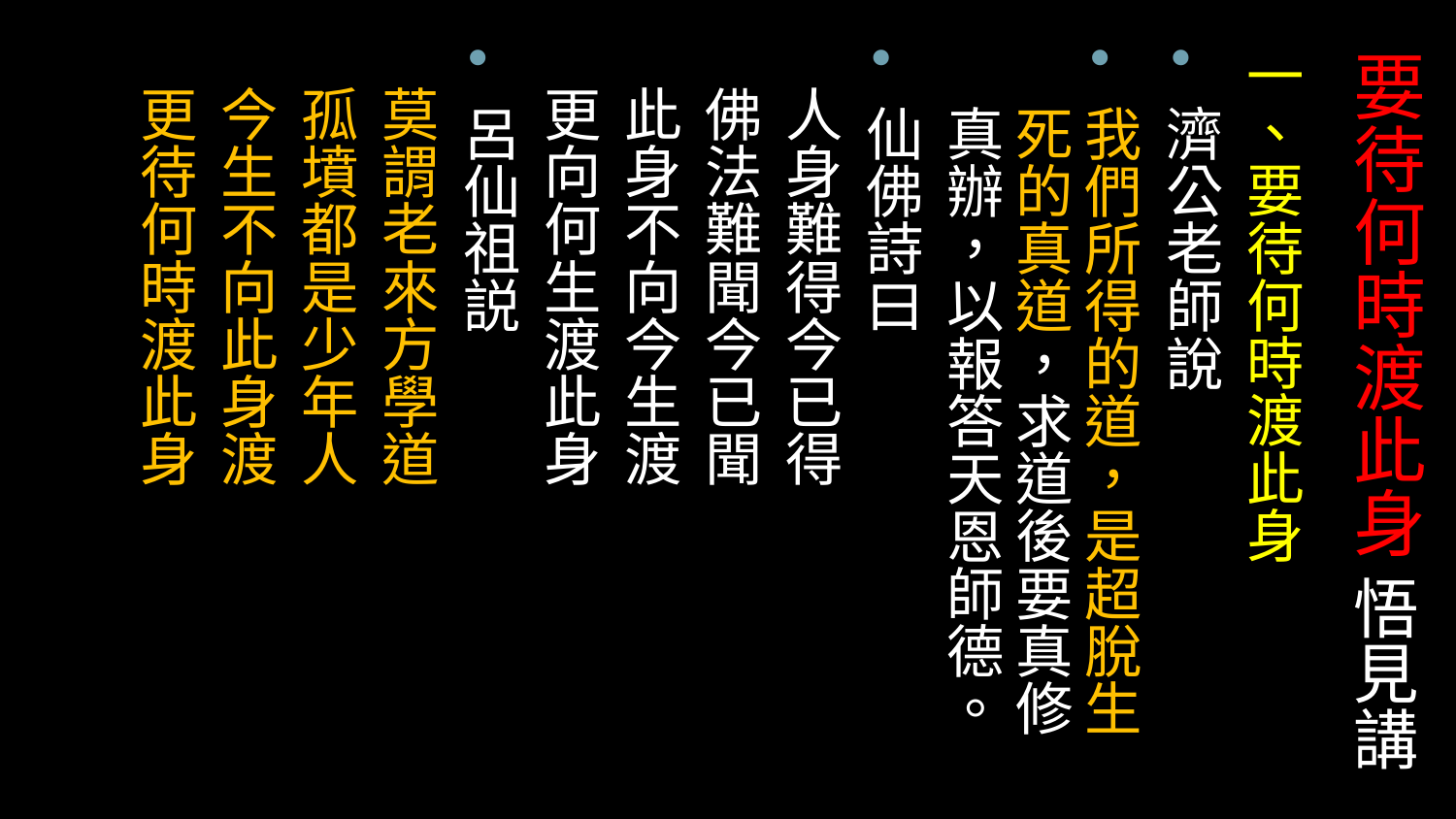

一、要待何時渡此身
濟公老師說
我們所得的道，是超脫生死的真道，求道後要真修真辦，以報答天恩師德。
仙佛詩曰
  人身難得今已得
  佛法難聞今已聞
  此身不向今生渡
  更向何生渡此身
呂仙祖説
  莫謂老來方學道
  孤墳都是少年人
  今生不向此身渡
  更待何時渡此身

# 要待何時渡此身 悟見講